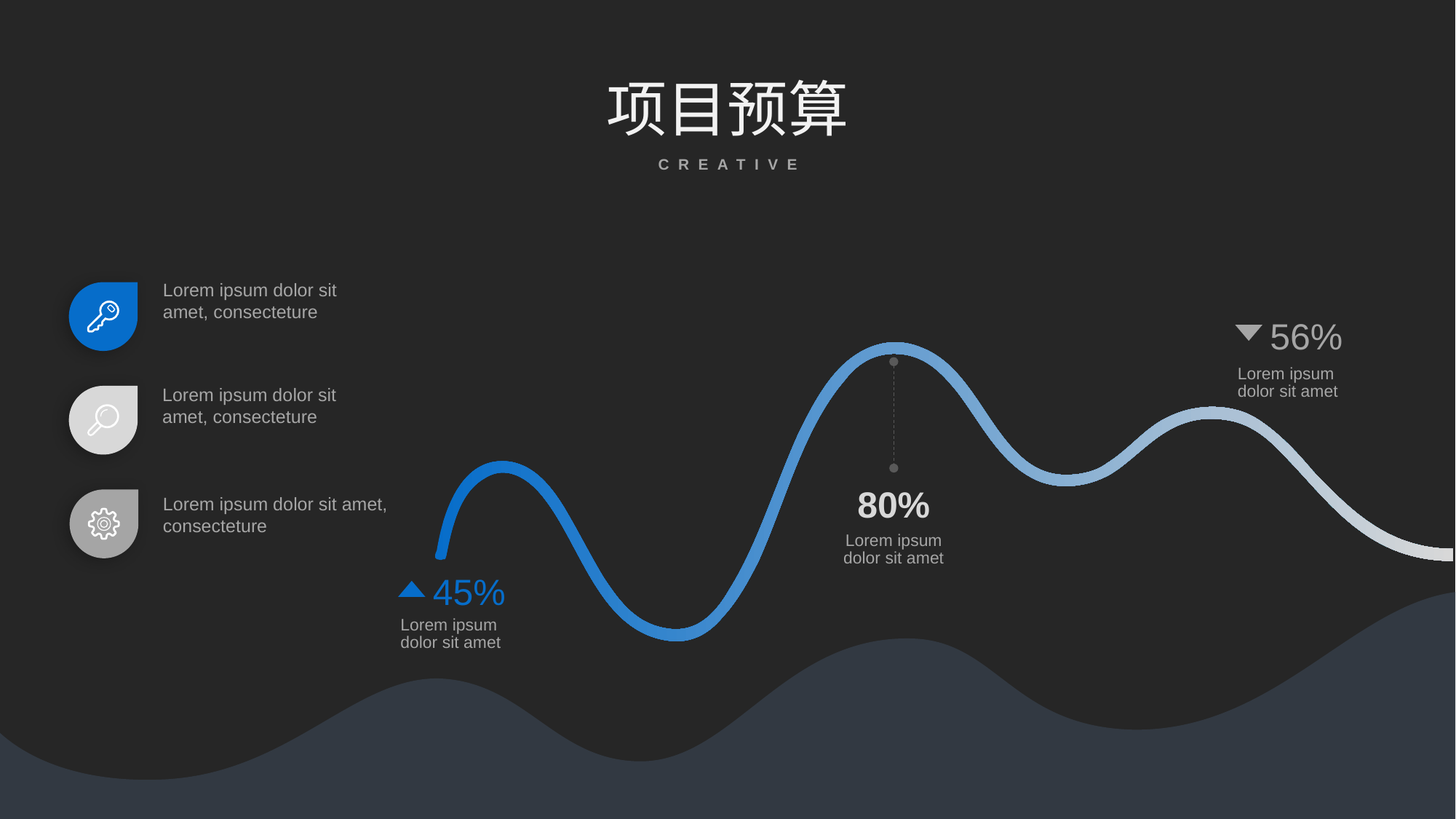

项目预算
Lorem ipsum dolor sit amet, consecteture

56%

Lorem ipsum dolor sit amet
Lorem ipsum dolor sit amet, consecteture

80%
Lorem ipsum dolor sit amet, consecteture

Lorem ipsum dolor sit amet
45%

Lorem ipsum dolor sit amet